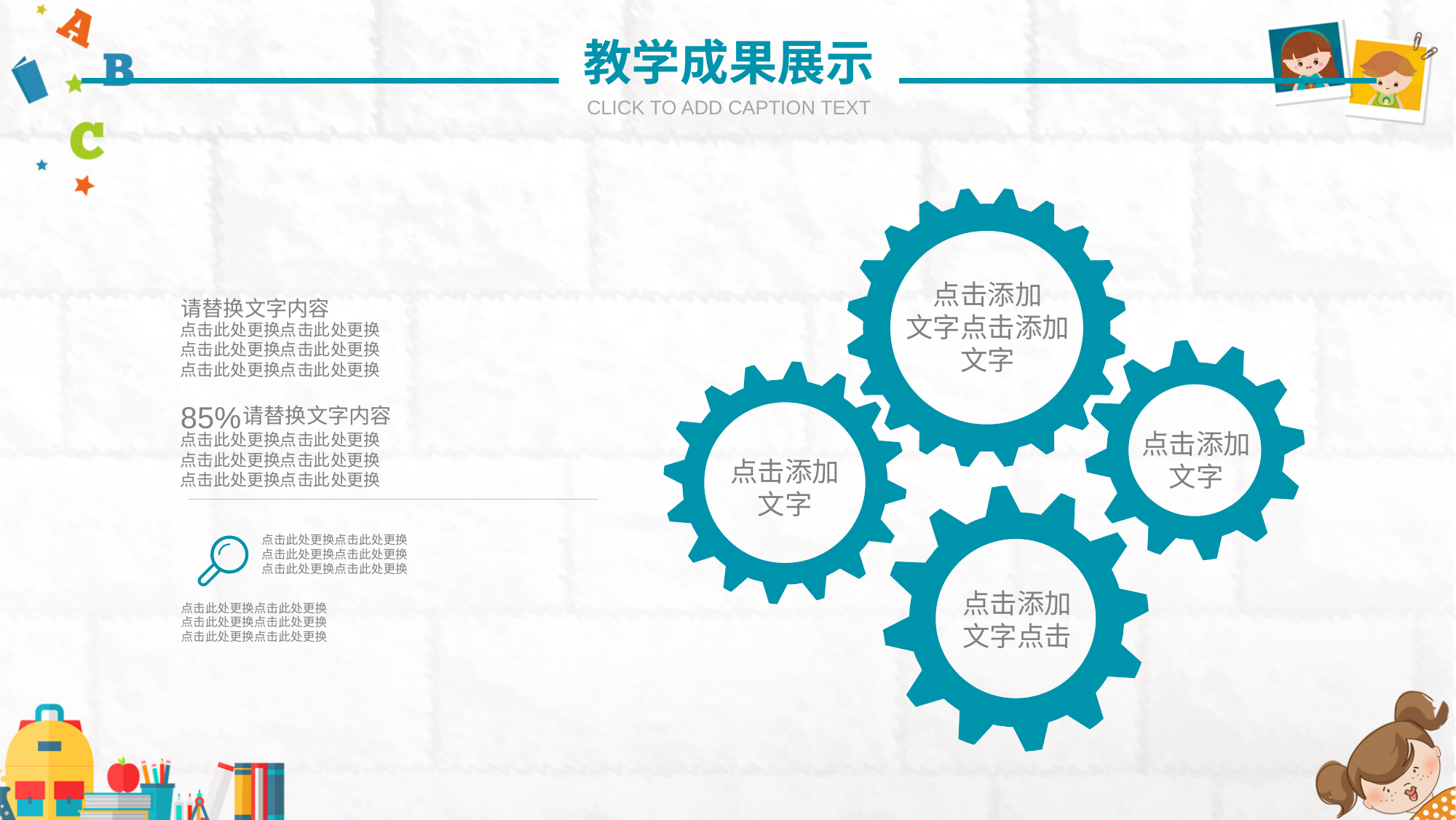

教学成果展示

CLICK TO ADD CAPTION TEXT

点击添加
文字点击添加
文字
请替换文字内容
点击此处更换点击此处更换
点击此处更换点击此处更换
点击此处更换点击此处更换

85%
请替换文字内容
点击添加
文字
点击此处更换点击此处更换
点击此处更换点击此处更换
点击此处更换点击此处更换

点击添加
文字

点击此处更换点击此处更换
点击此处更换点击此处更换
点击此处更换点击此处更换

点击添加
文字点击
点击此处更换点击此处更换
点击此处更换点击此处更换
点击此处更换点击此处更换